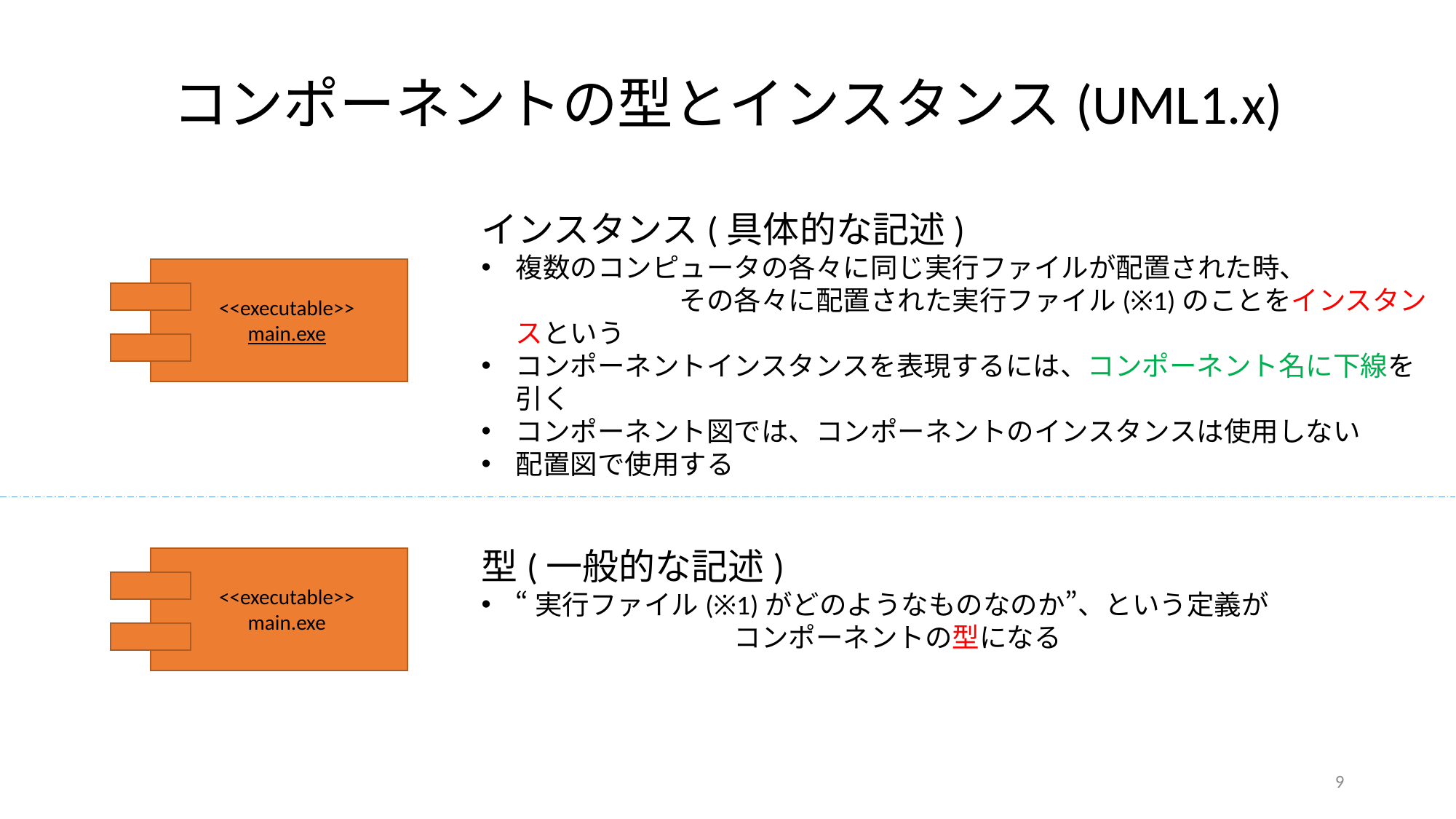

# コンポーネントの型とインスタンス(UML1.x)
インスタンス(具体的な記述)
複数のコンピュータの各々に同じ実行ファイルが配置された時、　　　　　　　　　　その各々に配置された実行ファイル(※1)のことをインスタンスという
コンポーネントインスタンスを表現するには、コンポーネント名に下線を引く
コンポーネント図では、コンポーネントのインスタンスは使用しない
配置図で使用する

<<executable>>
main.exe

型(一般的な記述)
“実行ファイル(※1)がどのようなものなのか”、という定義が　　　　　　　　　　　　　コンポーネントの型になる

<<executable>>
main.exe

9